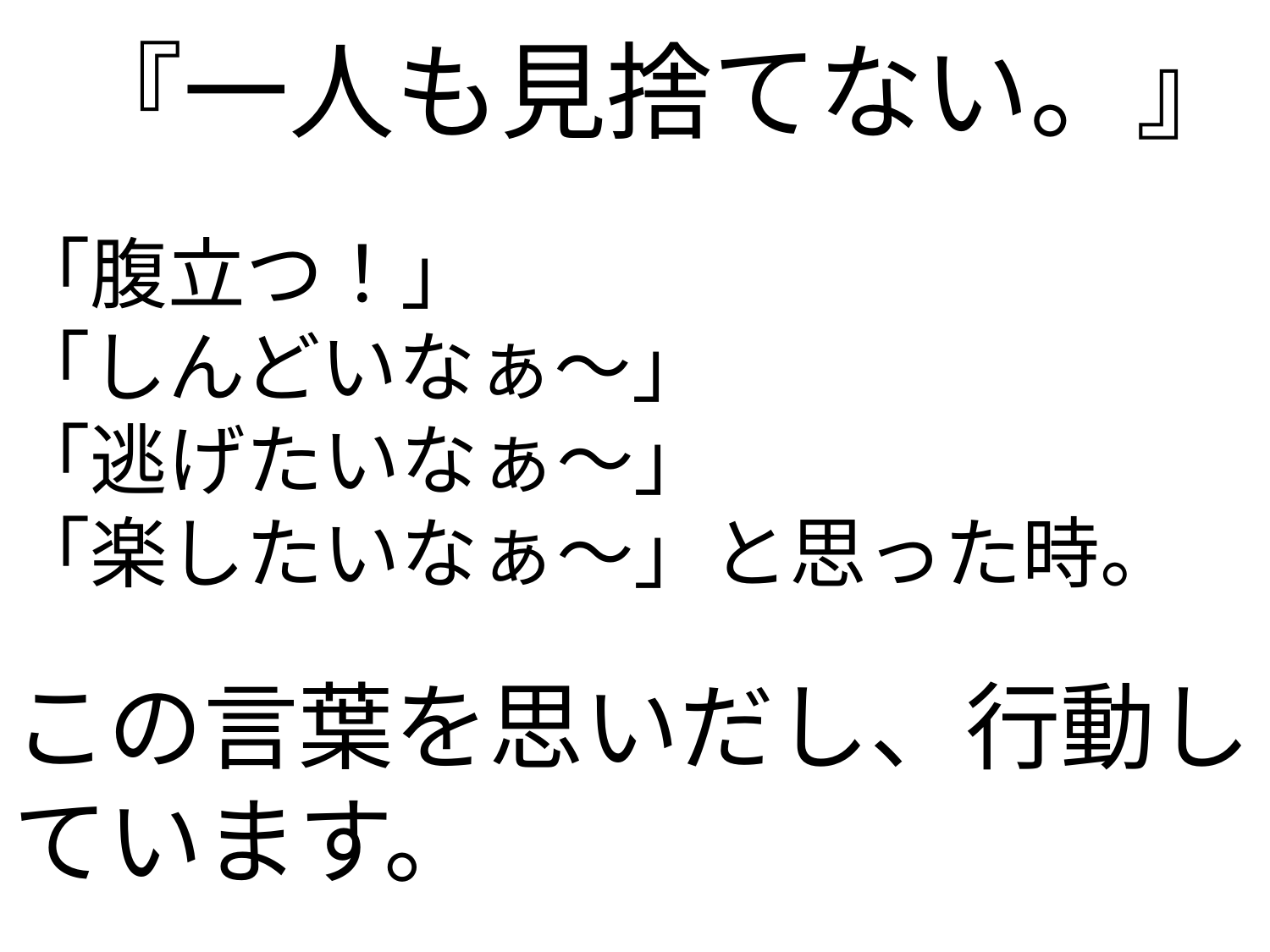

『一人も見捨てない。』
「腹立つ！」
「しんどいなぁ～」
「逃げたいなぁ～」
「楽したいなぁ～」と思った時。
この言葉を思いだし、行動しています。